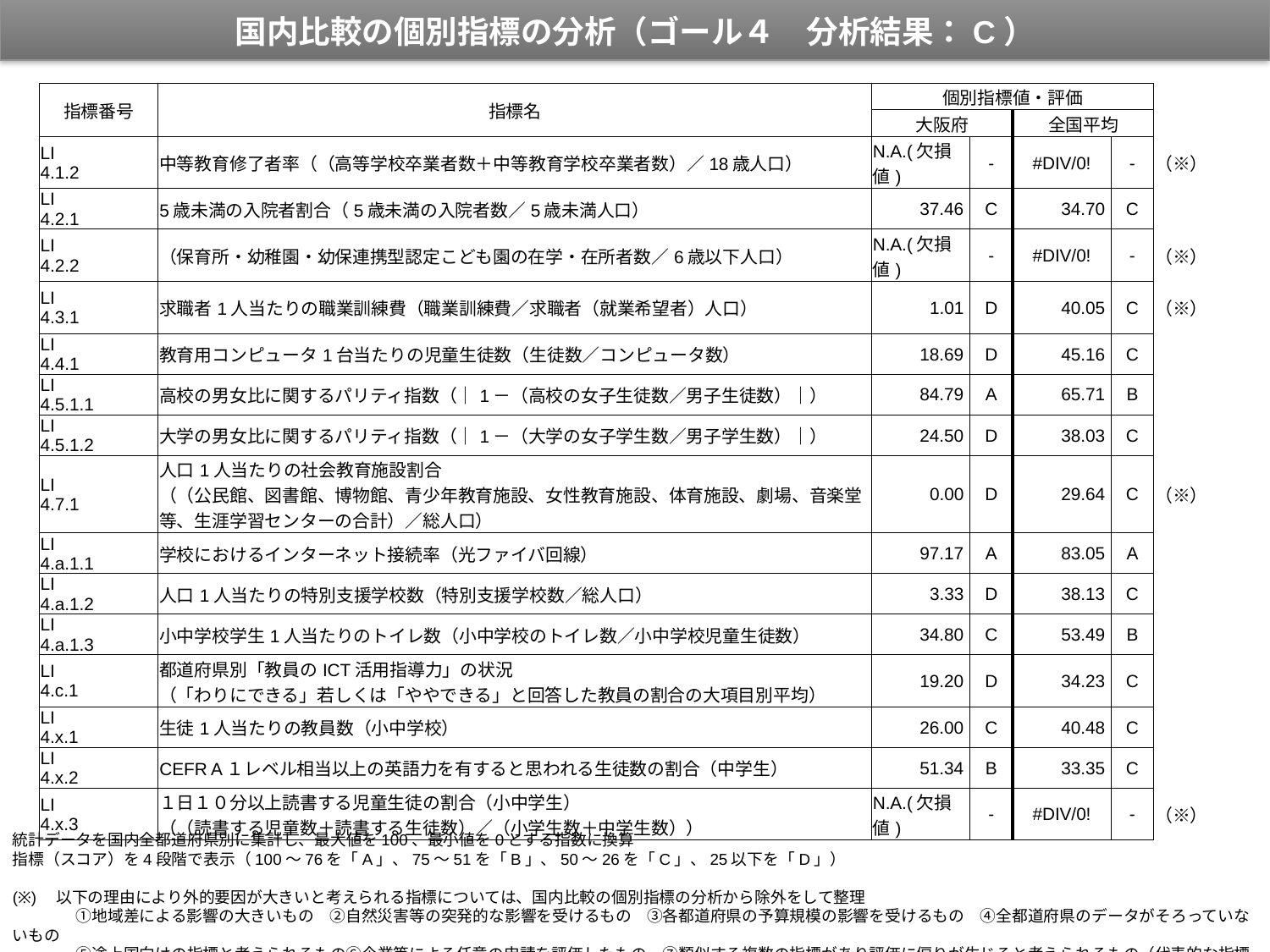

国内比較の個別指標の分析（ゴール４　分析結果：C）
| 指標番号 | 指標名 | 個別指標値・評価 |  |  |  |  |
| --- | --- | --- | --- | --- | --- | --- |
|  |  | 大阪府 |  | 全国平均 |  |  |
| LI 4.1.2 | 中等教育修了者率（（高等学校卒業者数＋中等教育学校卒業者数）／18歳人口） | N.A.(欠損値) | ‐ | #DIV/0! | ‐ | （※） |
| LI 4.2.1 | 5歳未満の入院者割合（5歳未満の入院者数／5歳未満人口） | 37.46 | C | 34.70 | C |  |
| LI 4.2.2 | （保育所・幼稚園・幼保連携型認定こども園の在学・在所者数／6歳以下人口） | N.A.(欠損値) | ‐ | #DIV/0! | ‐ | （※） |
| LI 4.3.1 | 求職者1人当たりの職業訓練費（職業訓練費／求職者（就業希望者）人口） | 1.01 | D | 40.05 | C | （※） |
| LI 4.4.1 | 教育用コンピュータ1台当たりの児童生徒数（生徒数／コンピュータ数） | 18.69 | D | 45.16 | C |  |
| LI 4.5.1.1 | 高校の男女比に関するパリティ指数（｜1－（高校の女子生徒数／男子生徒数）｜） | 84.79 | A | 65.71 | B |  |
| LI 4.5.1.2 | 大学の男女比に関するパリティ指数（｜1－（大学の女子学生数／男子学生数）｜） | 24.50 | D | 38.03 | C |  |
| LI 4.7.1 | 人口1人当たりの社会教育施設割合 （（公民館、図書館、博物館、青少年教育施設、女性教育施設、体育施設、劇場、音楽堂等、生涯学習センターの合計）／総人口） | 0.00 | D | 29.64 | C | （※） |
| LI 4.a.1.1 | 学校におけるインターネット接続率（光ファイバ回線） | 97.17 | A | 83.05 | A |  |
| LI 4.a.1.2 | 人口1人当たりの特別支援学校数（特別支援学校数／総人口） | 3.33 | D | 38.13 | C |  |
| LI 4.a.1.3 | 小中学校学生1人当たりのトイレ数（小中学校のトイレ数／小中学校児童生徒数） | 34.80 | C | 53.49 | B |  |
| LI 4.c.1 | 都道府県別「教員のICT活用指導力」の状況 （「わりにできる」若しくは「ややできる」と回答した教員の割合の大項目別平均） | 19.20 | D | 34.23 | C |  |
| LI 4.x.1 | 生徒1人当たりの教員数（小中学校） | 26.00 | C | 40.48 | C |  |
| LI 4.x.2 | CEFR A１レベル相当以上の英語力を有すると思われる生徒数の割合（中学生） | 51.34 | B | 33.35 | C |  |
| LI 4.x.3 | １日１０分以上読書する児童生徒の割合（小中学生） （（読書する児童数＋読書する生徒数）／（小学生数＋中学生数）） | N.A.(欠損値) | ‐ | #DIV/0! | ‐ | （※） |
統計データを国内全都道府県別に集計し、最大値を100、最小値を0とする指数に換算
指標（スコア）を4段階で表示（100～76を「A」、75～51を「B」、50～26を「C」、25以下を「D」）

(※)　以下の理由により外的要因が大きいと考えられる指標については、国内比較の個別指標の分析から除外をして整理
　　　　①地域差による影響の大きいもの　②自然災害等の突発的な影響を受けるもの　③各都道府県の予算規模の影響を受けるもの　④全都道府県のデータがそろっていないもの
　　　　⑤途上国向けの指標と考えられるもの⑥企業等による任意の申請を評価したもの　⑦類似する複数の指標があり評価に偏りが生じると考えられるもの（代表的な指標で評価）